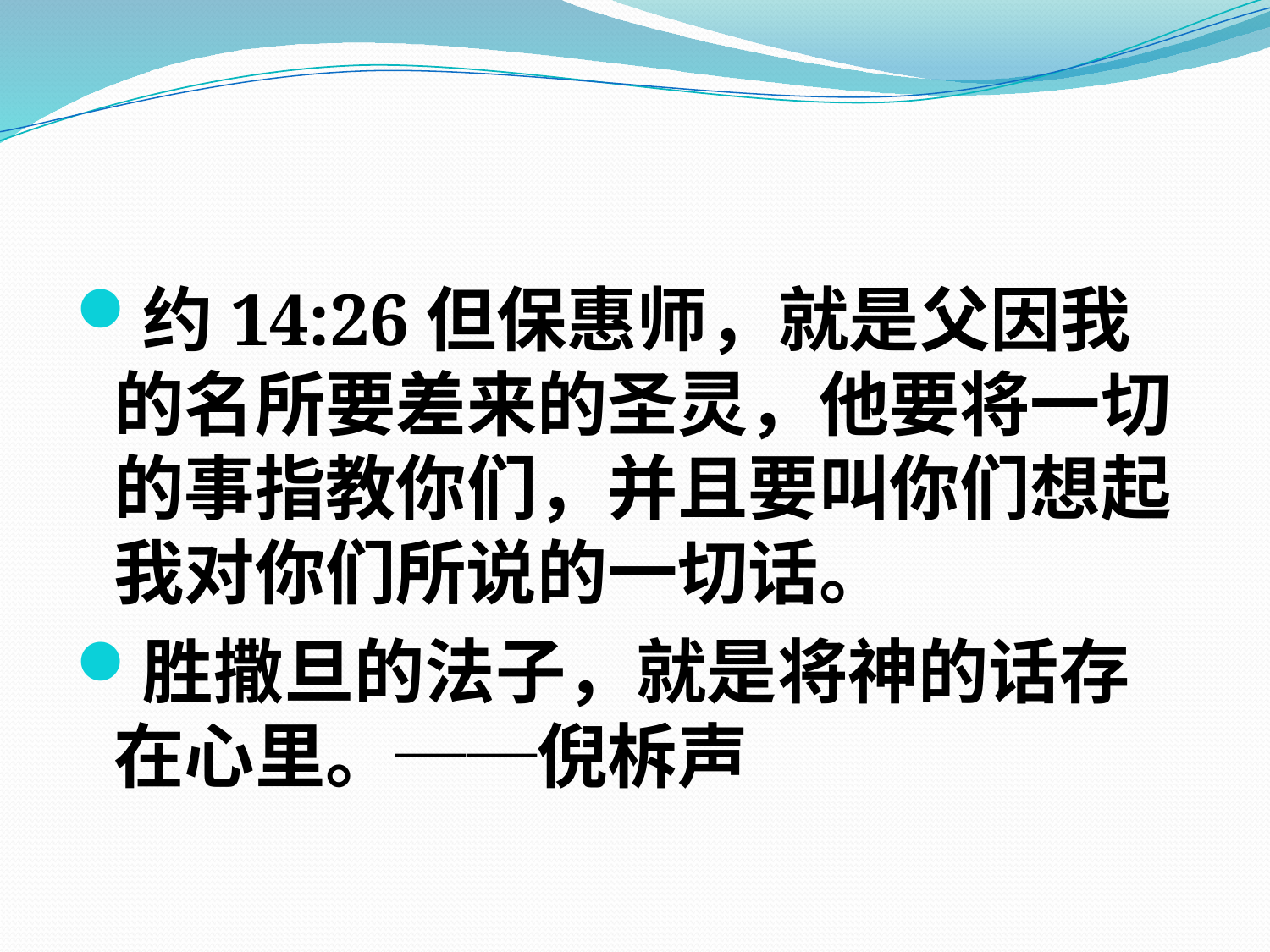

#
约14:26但保惠师，就是父因我的名所要差来的圣灵，他要将一切的事指教你们，并且要叫你们想起我对你们所说的一切话。
胜撒旦的法子，就是将神的话存在心里。──倪柝声